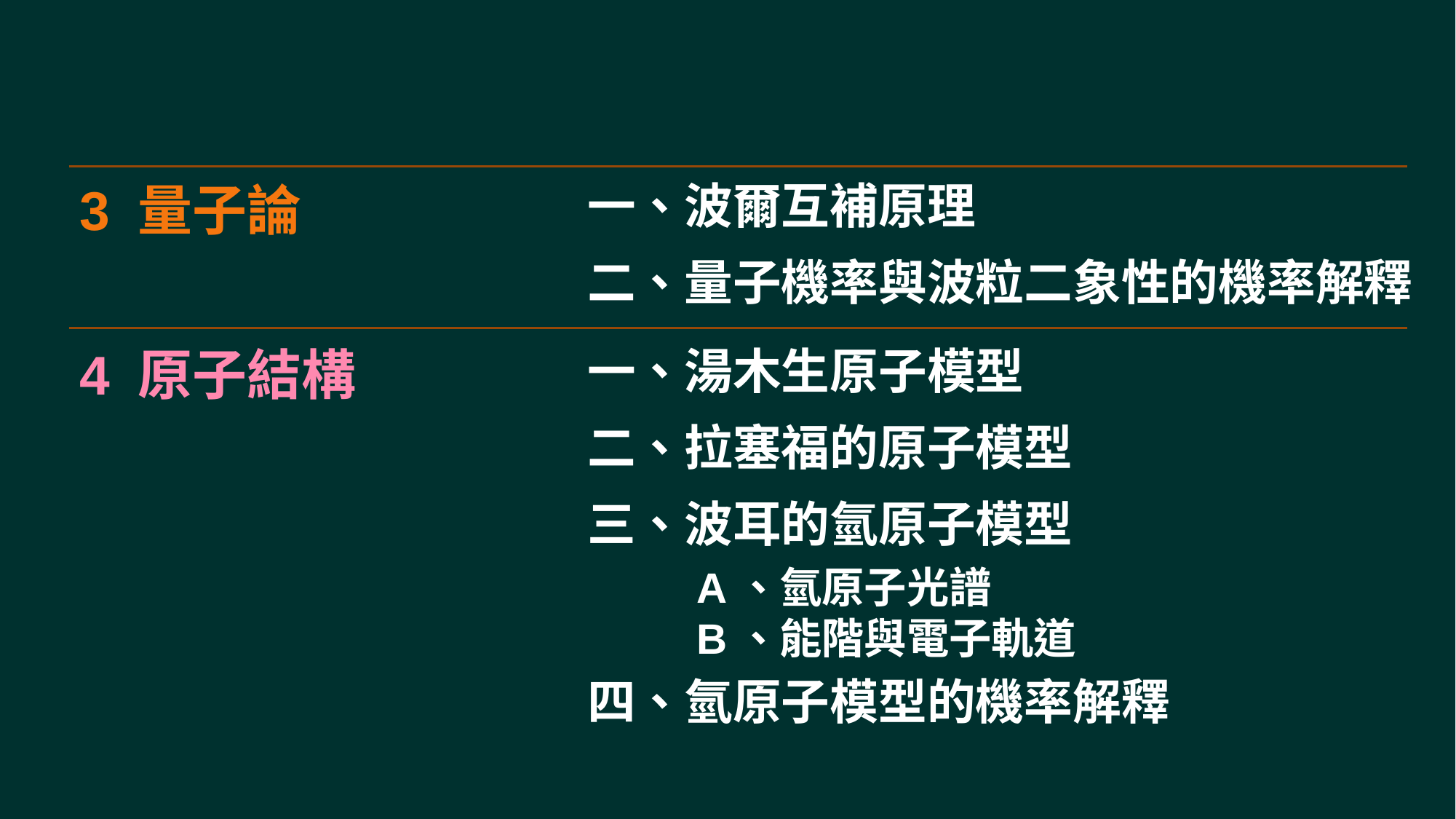

3 量子論
一、波爾互補原理
二、量子機率與波粒二象性的機率解釋
4 原子結構
一、湯木生原子模型
二、拉塞福的原子模型
三、波耳的氫原子模型
	A、氫原子光譜
	B、能階與電子軌道
四、氫原子模型的機率解釋